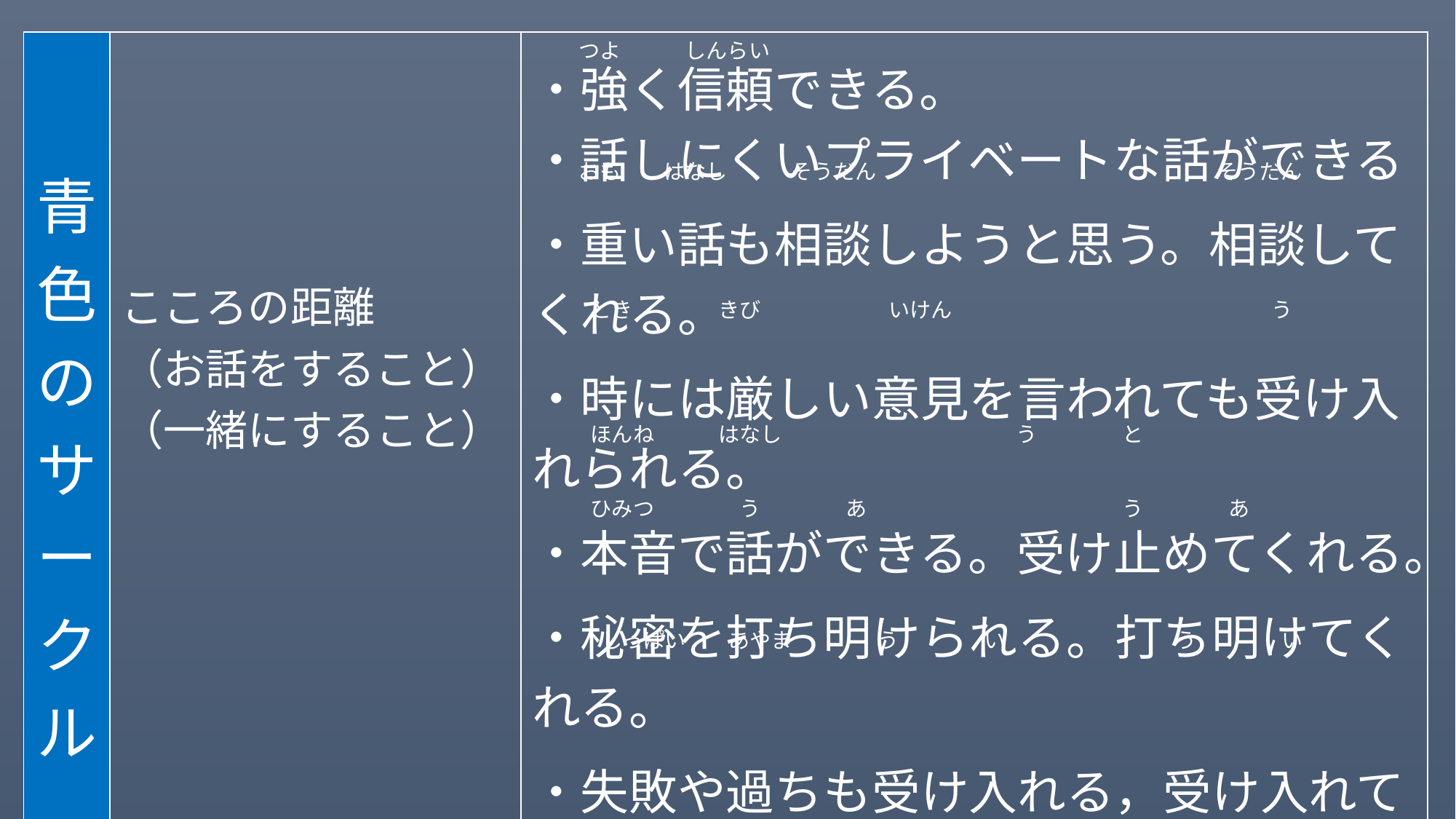

| 青色のサークル | こころの距離 （お話をすること） （一緒にすること） | ・強く信頼できる。 ・話しにくいプライベートな話ができる ・重い話も相談しようと思う。相談してくれる。 ・時には厳しい意見を言われても受け入れられる。 ・本音で話ができる。受け止めてくれる。 ・秘密を打ち明けられる。打ち明けてくれる。 ・失敗や過ちも受け入れる，受け入れてくれる。 |
| --- | --- | --- |
つよ　　　しんらい
おも　　はなし　　　そうだん　　　　　　　　　　　　　　　　そうだん
とき　　　　きび　　　　　　いけん　　　　　　　　　　　　　　　う
ほんね　　　はなし　　　　　　　　　　　う　　　　と
ひみつ　　　　う　　　　あ　　　　　　　　　　　　う　　　　あ
しっぱい　　あやま　　　　う　　　　い　　　　　　　　う　　　　い